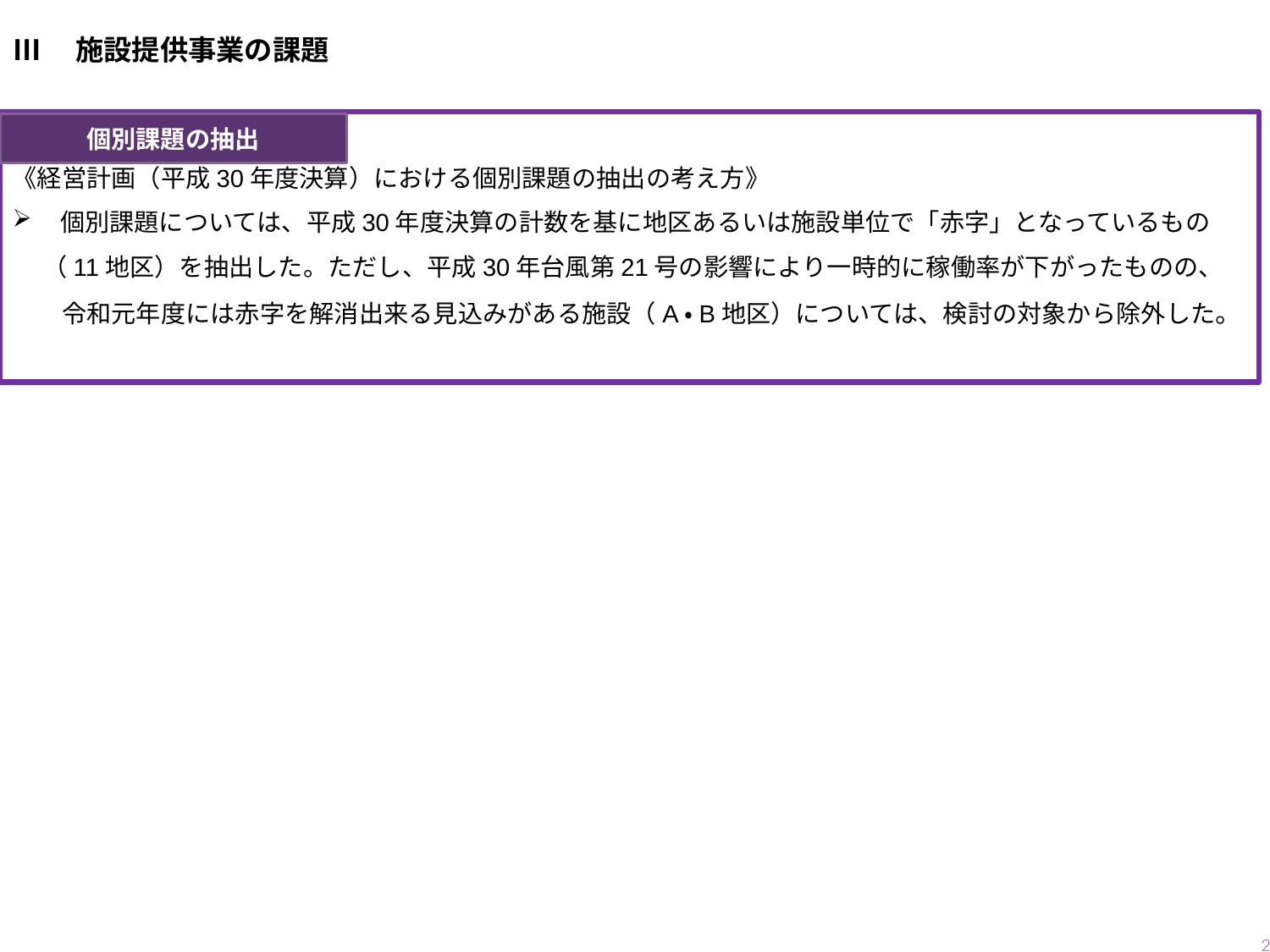

Ⅲ　施設提供事業の課題

《経営計画（平成30年度決算）における個別課題の抽出の考え方》
個別課題については、平成30年度決算の計数を基に地区あるいは施設単位で「赤字」となっているもの
　 （11地区）を抽出した。ただし、平成30年台風第21号の影響により一時的に稼働率が下がったものの、
　　令和元年度には赤字を解消出来る見込みがある施設（A・B地区）については、検討の対象から除外した。

個別課題の抽出
2